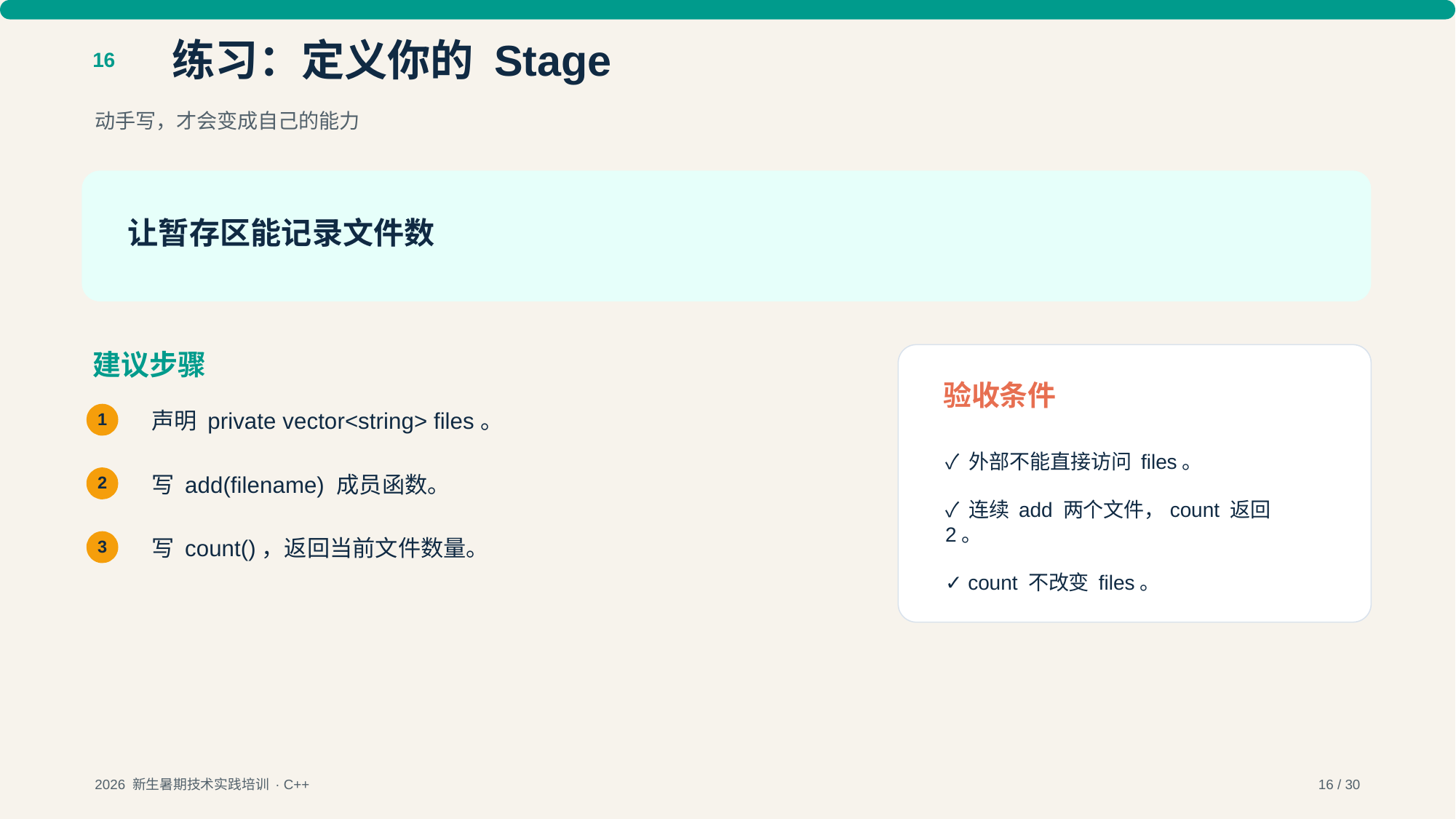

练习：定义你的 Stage
16
动手写，才会变成自己的能力

让暂存区能记录文件数
建议步骤

验收条件
声明 private vector<string> files。

1
✓ 外部不能直接访问 files。
写 add(filename) 成员函数。

2
✓ 连续 add 两个文件，count 返回 2。
写 count()，返回当前文件数量。

3
✓ count 不改变 files。
2026 新生暑期技术实践培训 · C++
16 / 30